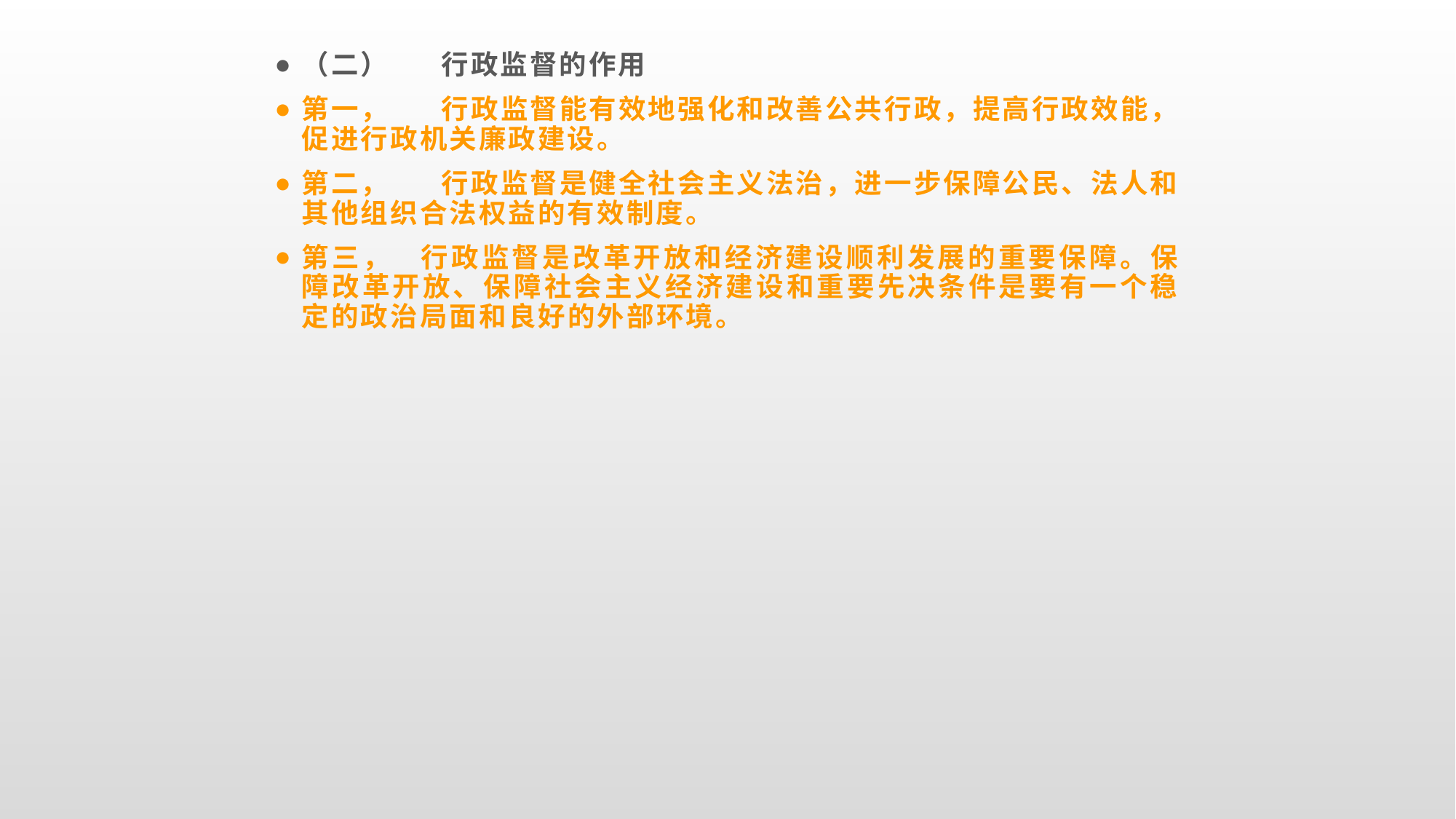

（二）      行政监督的作用
第一，      行政监督能有效地强化和改善公共行政，提高行政效能，促进行政机关廉政建设。
第二，      行政监督是健全社会主义法治，进一步保障公民、法人和其他组织合法权益的有效制度。
第三，   行政监督是改革开放和经济建设顺利发展的重要保障。保障改革开放、保障社会主义经济建设和重要先决条件是要有一个稳定的政治局面和良好的外部环境。